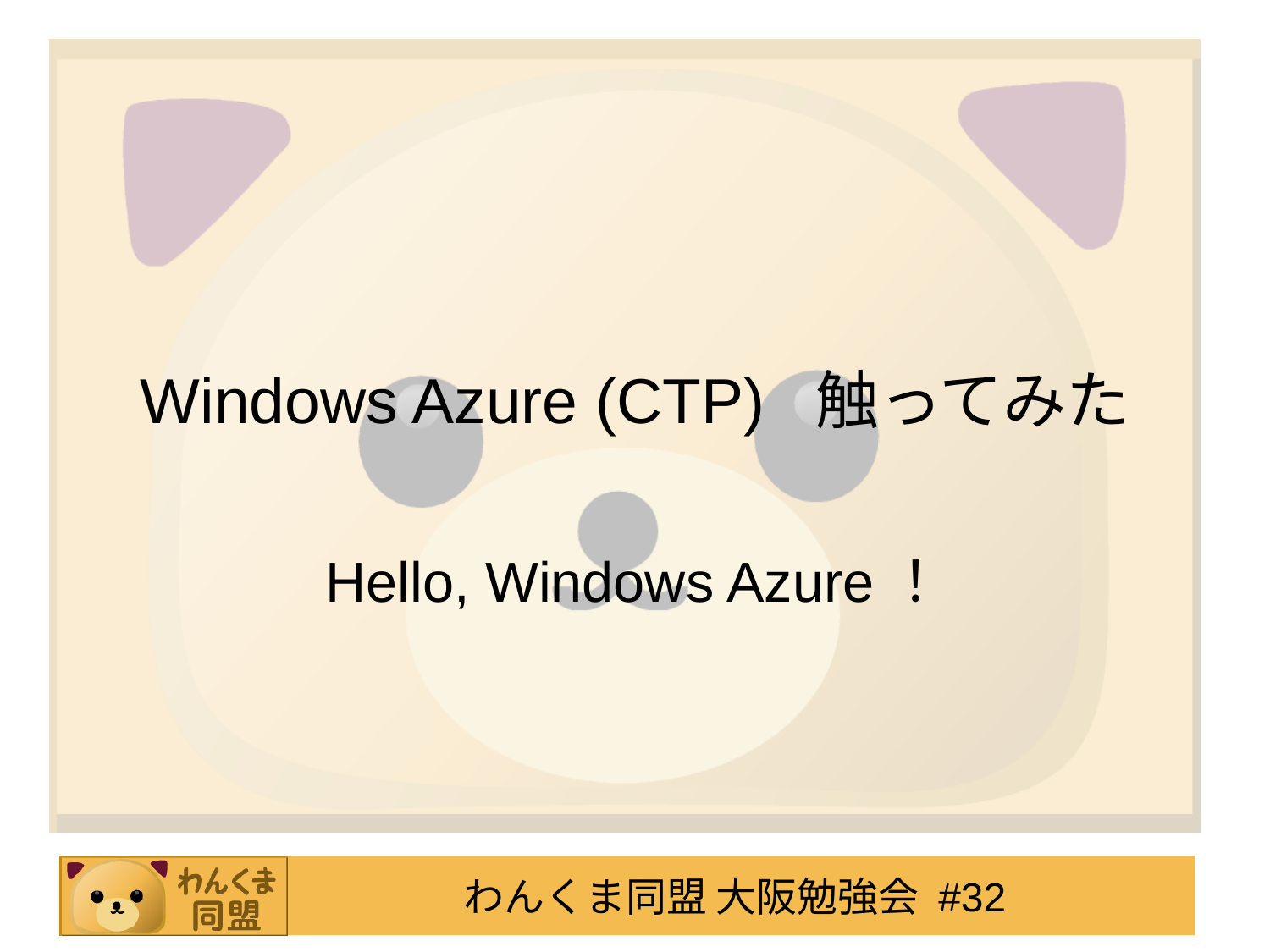

# Windows Azure (CTP)  触ってみた
Hello, Windows Azure！